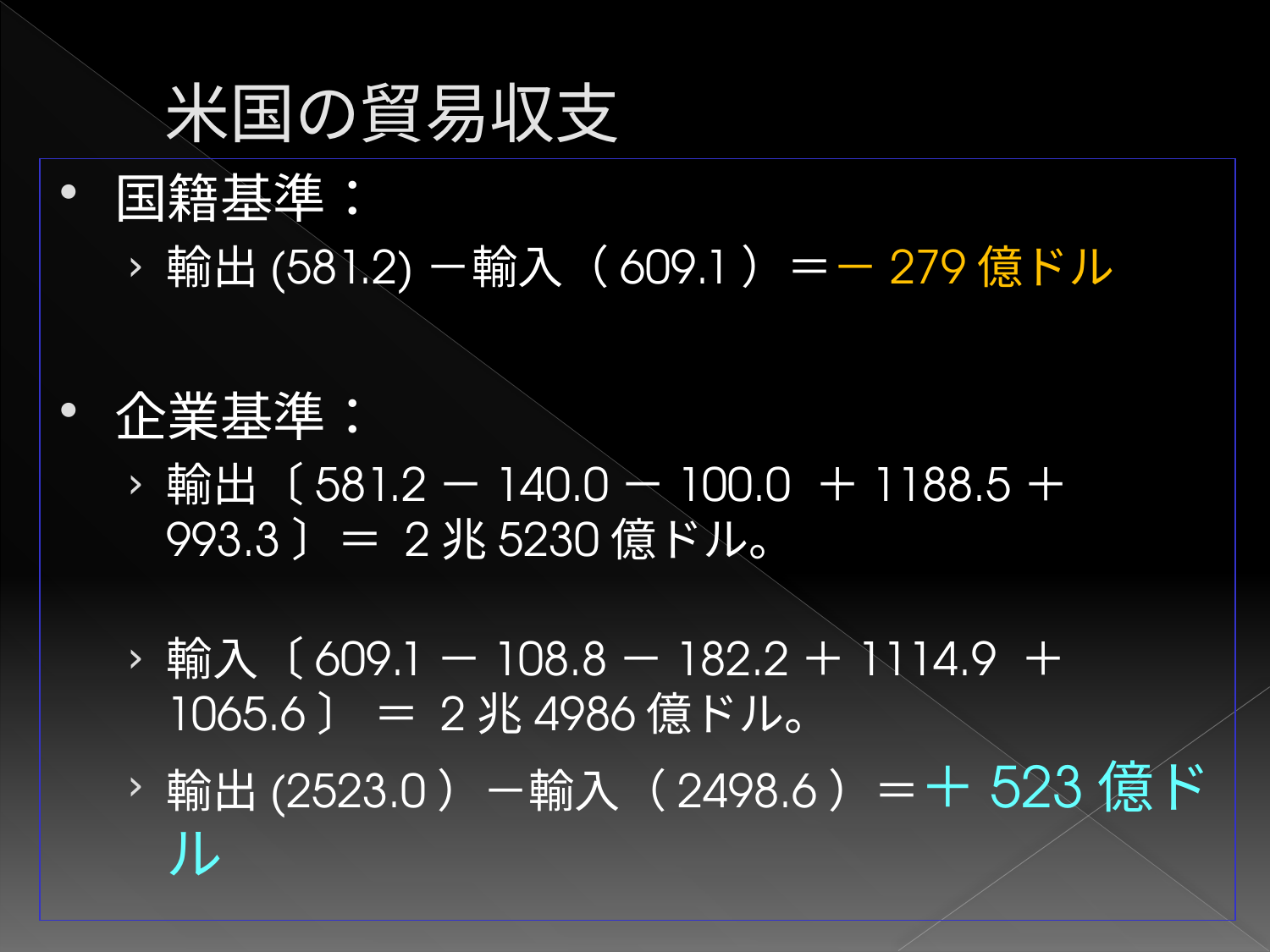

# 米国の貿易収支
国籍基準：
輸出(581.2)－輸入（609.1）＝－279億ドル

企業基準：
輸出〔581.2－140.0－100.0 ＋1188.5＋993.3〕＝ 2兆5230億ドル。
輸入〔609.1－108.8－182.2＋1114.9 ＋1065.6〕 ＝ 2兆4986億ドル。
輸出(2523.0）－輸入（2498.6）＝＋523億ドル